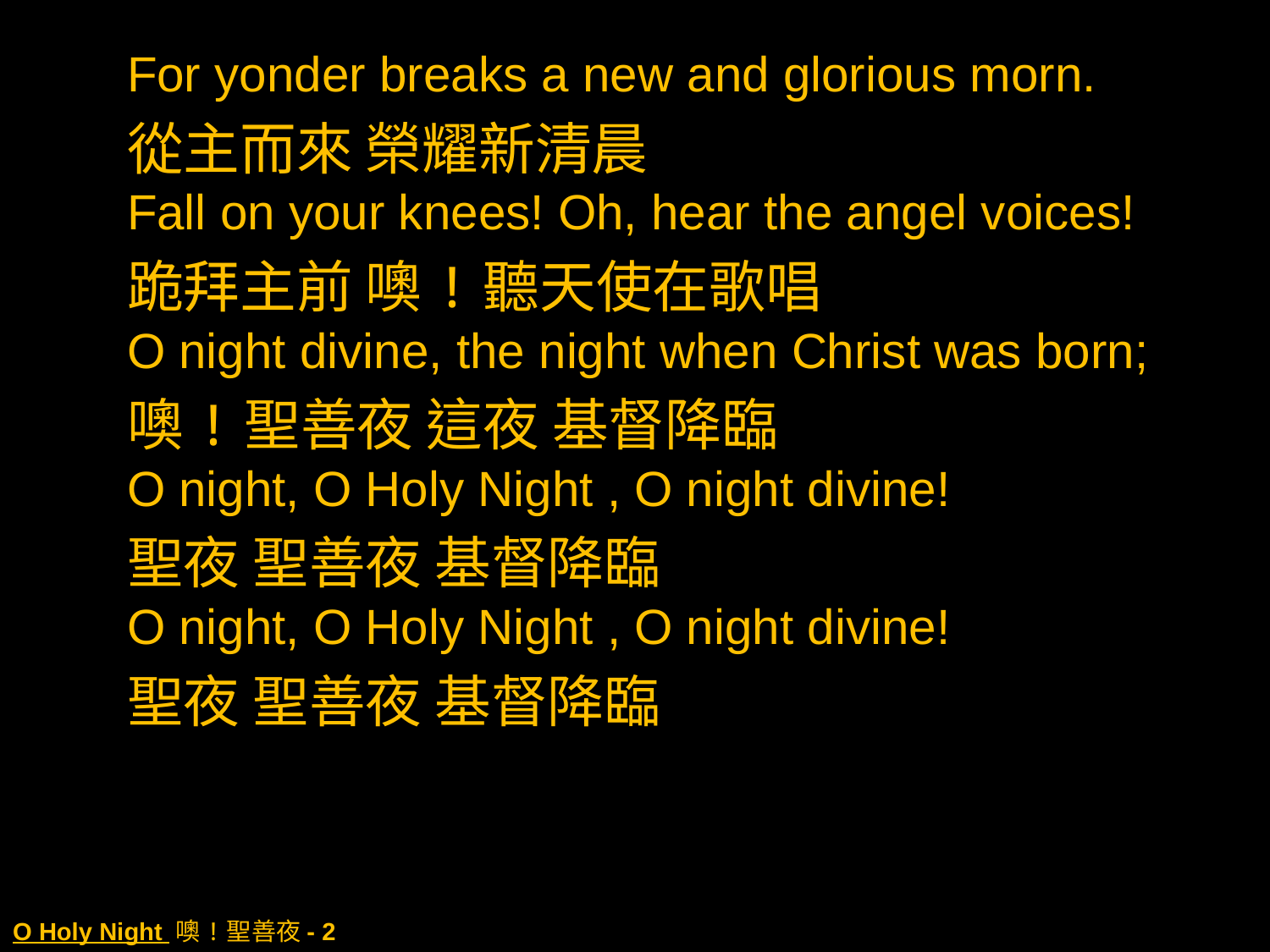

For yonder breaks a new and glorious morn.
	從主而來 榮耀新清晨
Fall on your knees! Oh, hear the angel voices!
	跪拜主前 噢!聽天使在歌唱
O night divine, the night when Christ was born;
	噢!聖善夜 這夜 基督降臨
O night, O Holy Night , O night divine!
	聖夜 聖善夜 基督降臨
O night, O Holy Night , O night divine!
	聖夜 聖善夜 基督降臨
# O Holy Night 噢!聖善夜- 2